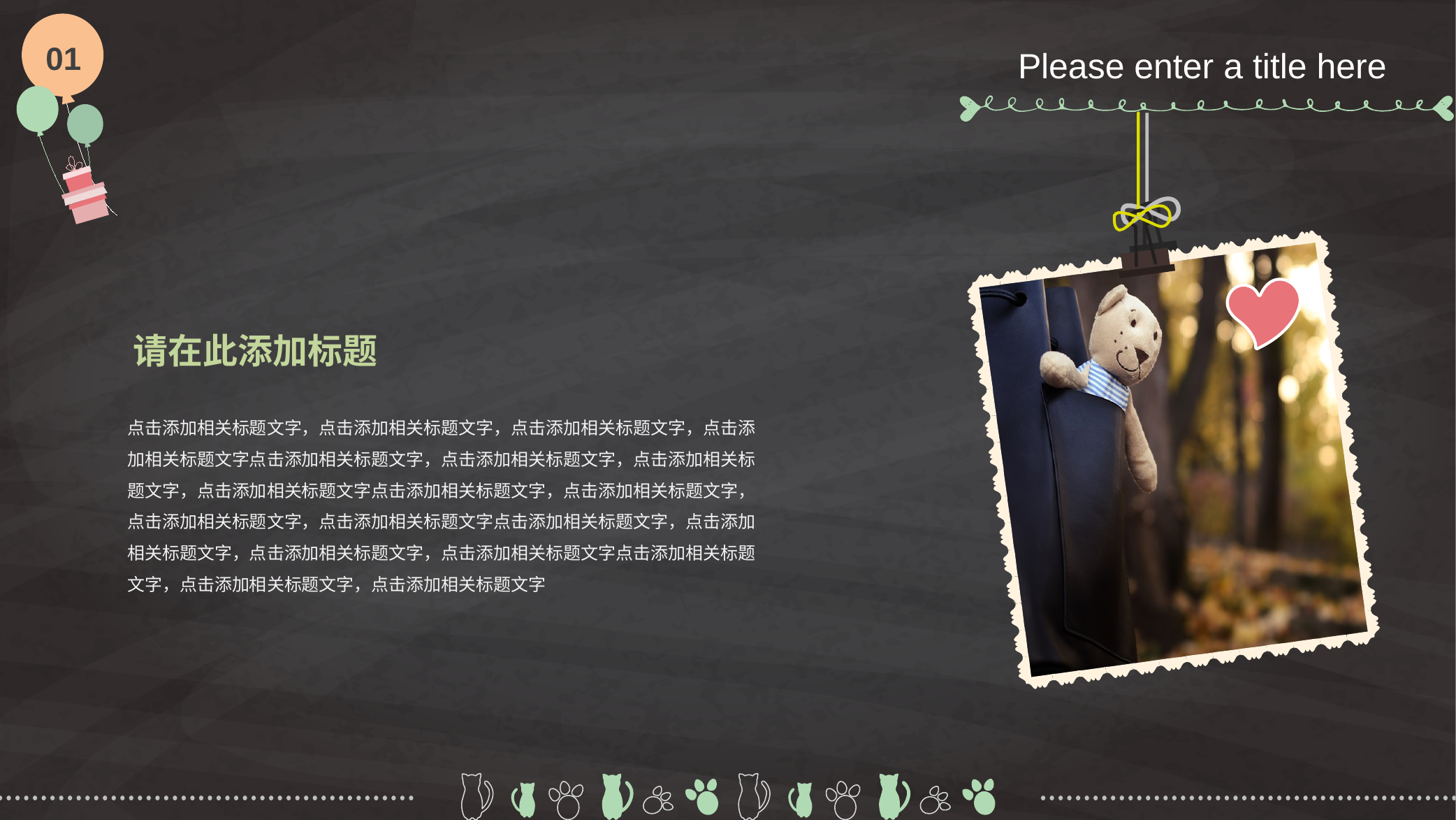

01
Please enter a title here

请在此添加标题
点击添加相关标题文字，点击添加相关标题文字，点击添加相关标题文字，点击添加相关标题文字点击添加相关标题文字，点击添加相关标题文字，点击添加相关标题文字，点击添加相关标题文字点击添加相关标题文字，点击添加相关标题文字，点击添加相关标题文字，点击添加相关标题文字点击添加相关标题文字，点击添加相关标题文字，点击添加相关标题文字，点击添加相关标题文字点击添加相关标题文字，点击添加相关标题文字，点击添加相关标题文字